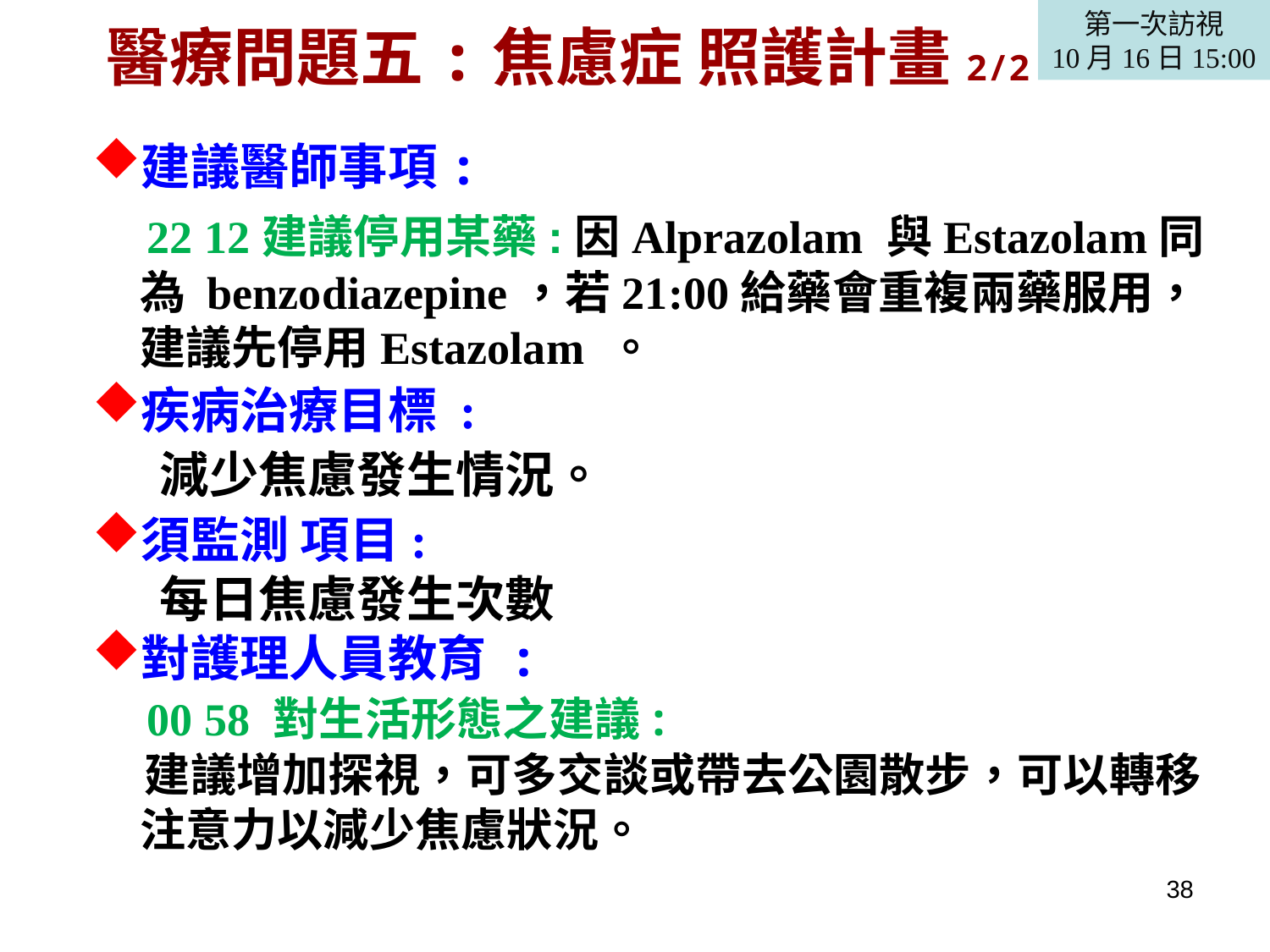

第一次訪視
10月16日15:00
# 醫療問題五:焦慮症 照護計畫2/2
建議醫師事項:
    22 12建議停用某藥:因Alprazolam 與Estazolam同為 benzodiazepine，若21:00給藥會重複兩藥服用，建議先停用Estazolam 。
疾病治療目標 :
     減少焦慮發生情況。
須監測 項目:
     每日焦慮發生次數
對護理人員教育 :
    00 58 對生活形態之建議:
    建議增加探視，可多交談或帶去公園散步，可以轉移注意力以減少焦慮狀況。

38